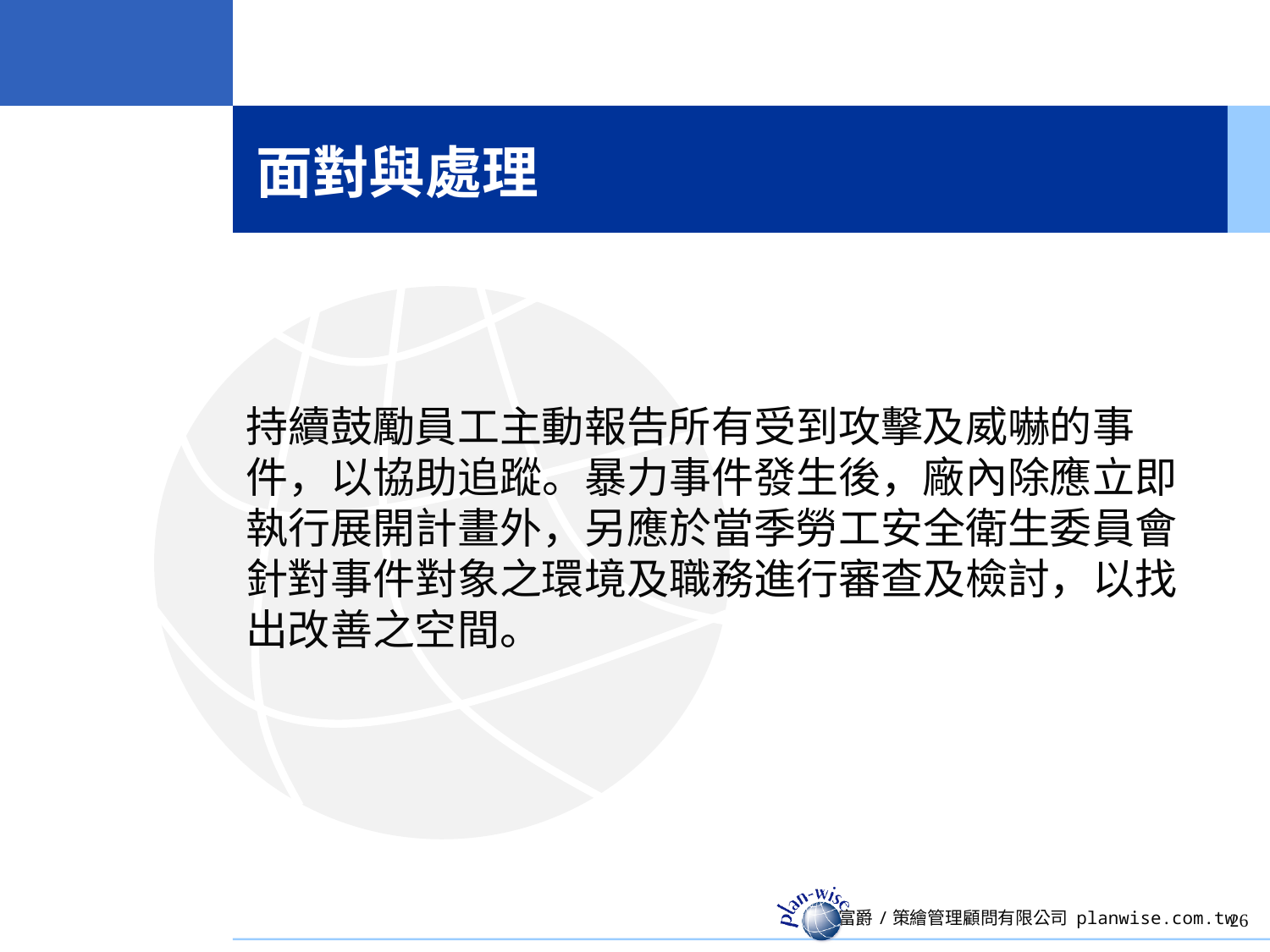

# 面對與處理

持續鼓勵員工主動報告所有受到攻擊及威嚇的事件，以協助追蹤。暴力事件發生後，廠內除應立即執行展開計畫外，另應於當季勞工安全衛生委員會針對事件對象之環境及職務進行審查及檢討，以找出改善之空間。

26